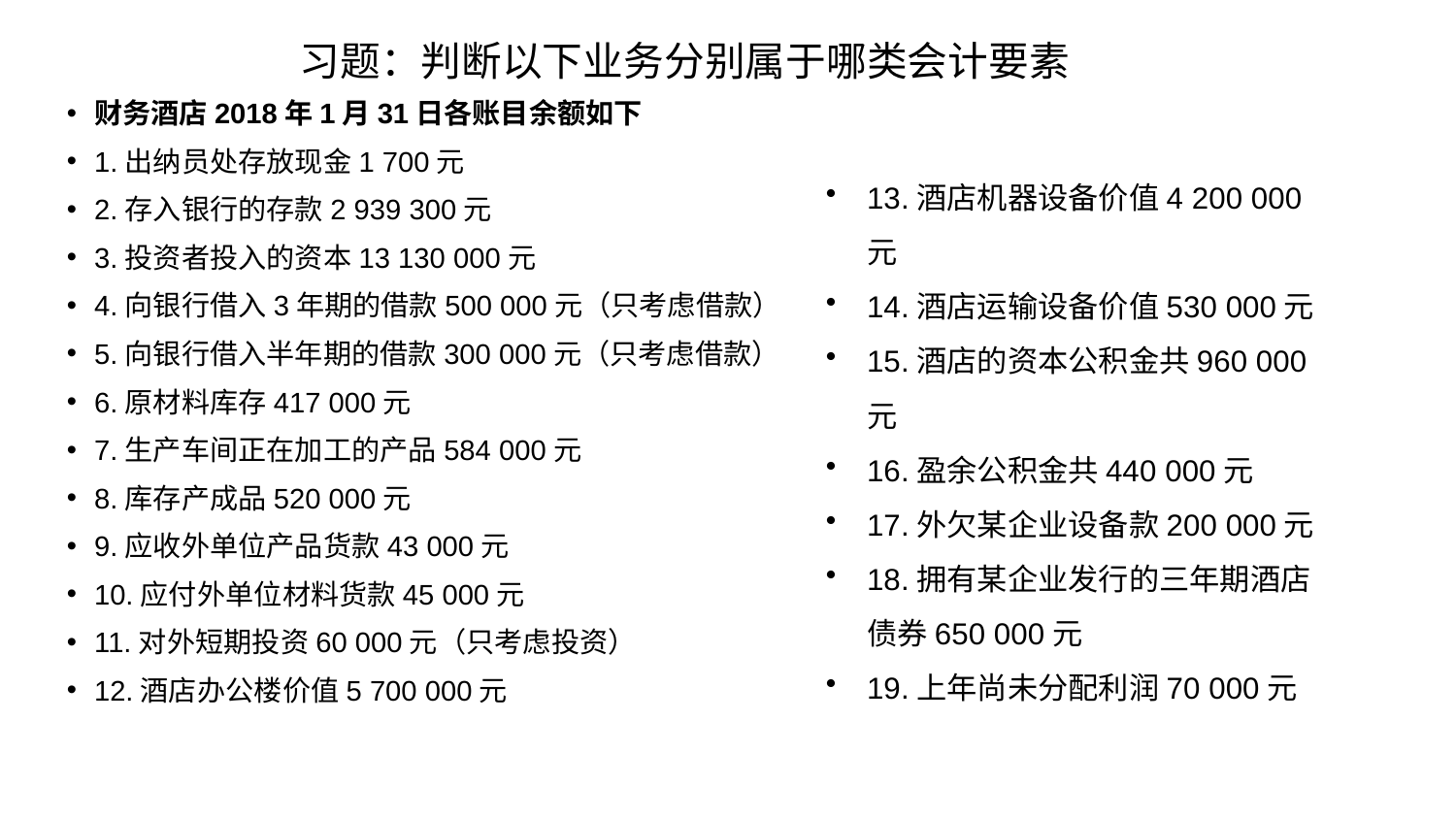

# 习题：判断以下业务分别属于哪类会计要素
财务酒店2018年1月31日各账目余额如下
1.出纳员处存放现金1 700元
2.存入银行的存款2 939 300元
3.投资者投入的资本13 130 000元
4.向银行借入3年期的借款500 000元（只考虑借款）
5.向银行借入半年期的借款300 000元（只考虑借款）
6.原材料库存417 000元
7.生产车间正在加工的产品584 000元
8.库存产成品520 000元
9.应收外单位产品货款43 000元
10.应付外单位材料货款45 000元
11.对外短期投资60 000元（只考虑投资）
12.酒店办公楼价值5 700 000元

13.酒店机器设备价值4 200 000元
14.酒店运输设备价值530 000元
15.酒店的资本公积金共960 000元
16.盈余公积金共440 000元
17.外欠某企业设备款200 000元
18.拥有某企业发行的三年期酒店债券650 000元
19.上年尚未分配利润70 000元